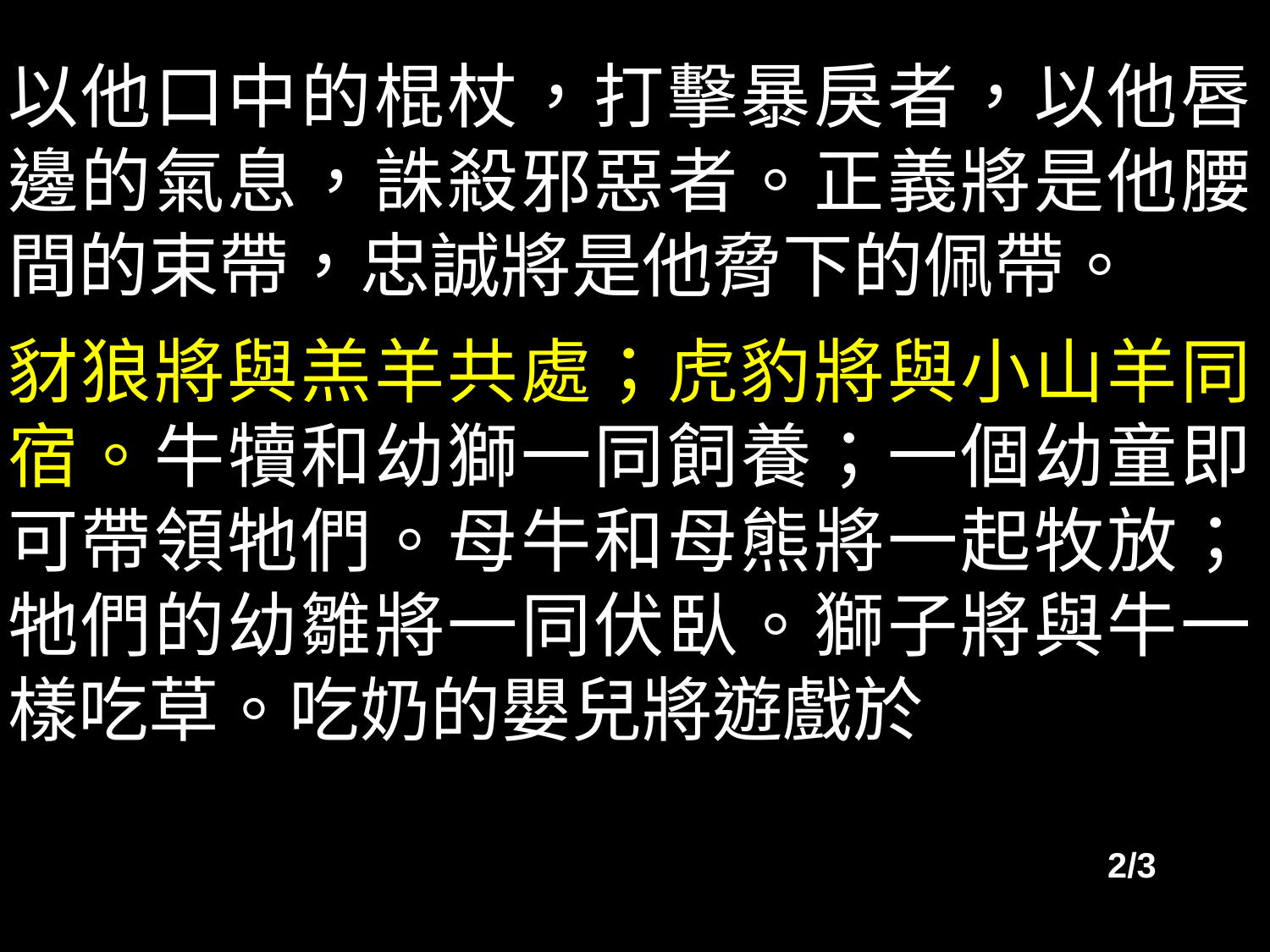

以他口中的棍杖，打擊暴戾者，以他唇邊的氣息，誅殺邪惡者。正義將是他腰間的束帶，忠誠將是他脅下的佩帶。
豺狼將與羔羊共處；虎豹將與小山羊同宿。牛犢和幼獅一同飼養；一個幼童即可帶領牠們。母牛和母熊將一起牧放；牠們的幼雛將一同伏臥。獅子將與牛一樣吃草。吃奶的嬰兒將遊戲於
2/3